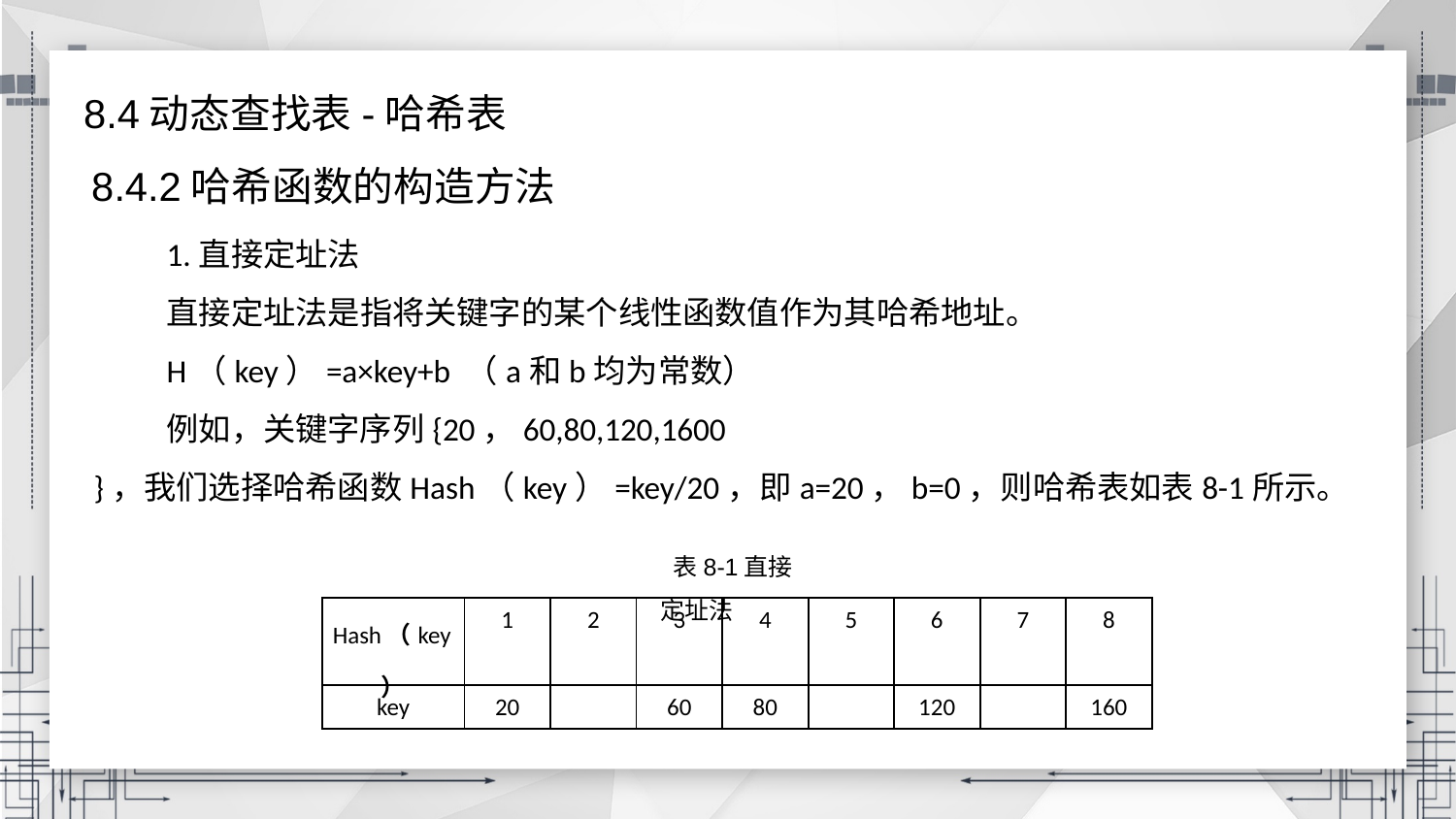

8.4动态查找表-哈希表
8.4.2哈希函数的构造方法
1.直接定址法
直接定址法是指将关键字的某个线性函数值作为其哈希地址。
H（key）=a×key+b （a和b均为常数）
例如，关键字序列{20，60,80,120,1600 }，我们选择哈希函数Hash（key）=key/20，即a=20，b=0，则哈希表如表8-1所示。
表8-1直接定址法
| Hash（key） | 1 | 2 | 3 | 4 | 5 | 6 | 7 | 8 |
| --- | --- | --- | --- | --- | --- | --- | --- | --- |
| key | 20 |  | 60 | 80 |  | 120 |  | 160 |